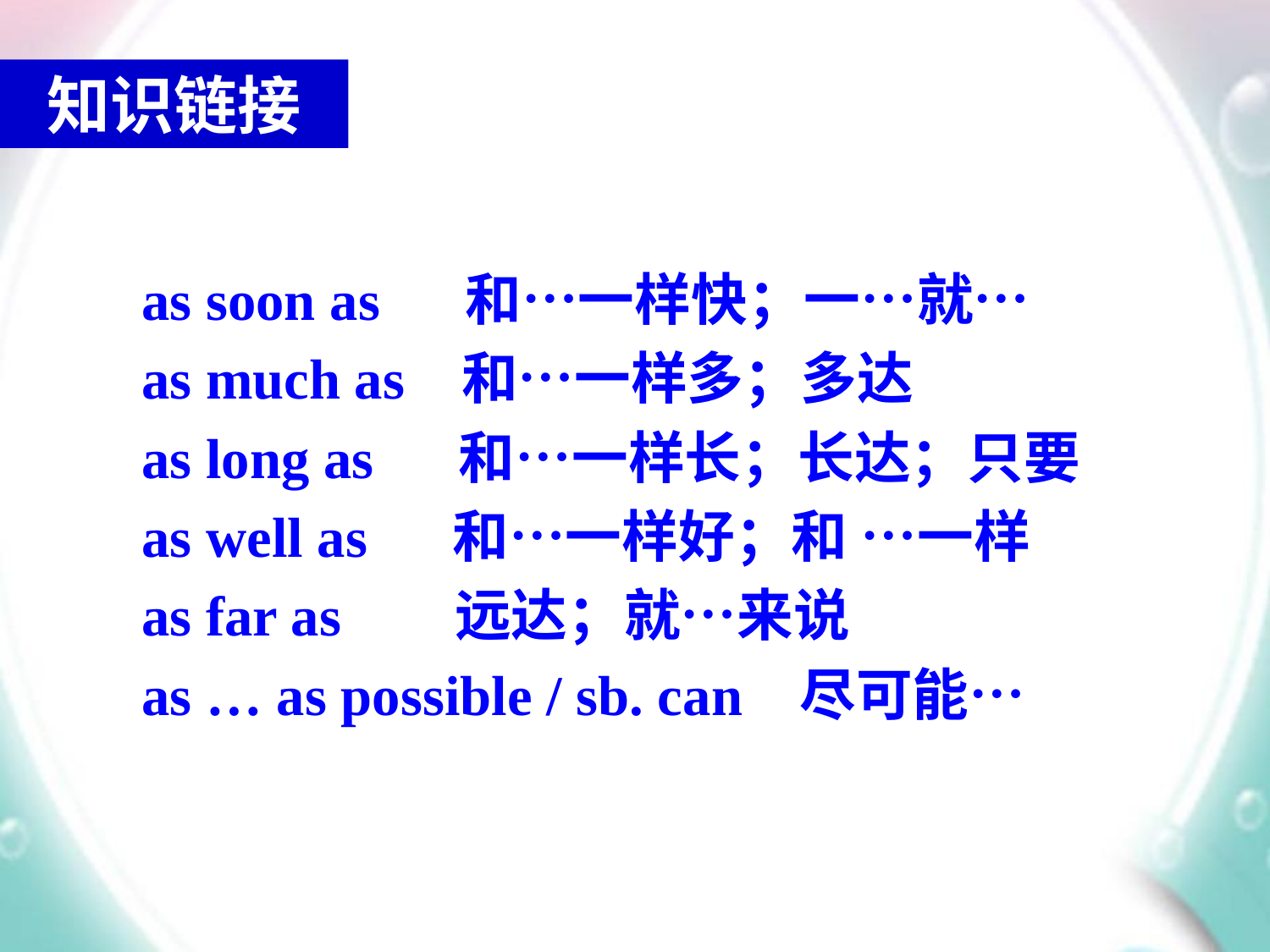

知识链接
as soon as     和…一样快；一…就…
as much as   和…一样多；多达
as long as     和…一样长；长达；只要
as well as     和…一样好；和 …一样
as far as       远达；就…来说
as … as possible / sb. can   尽可能…